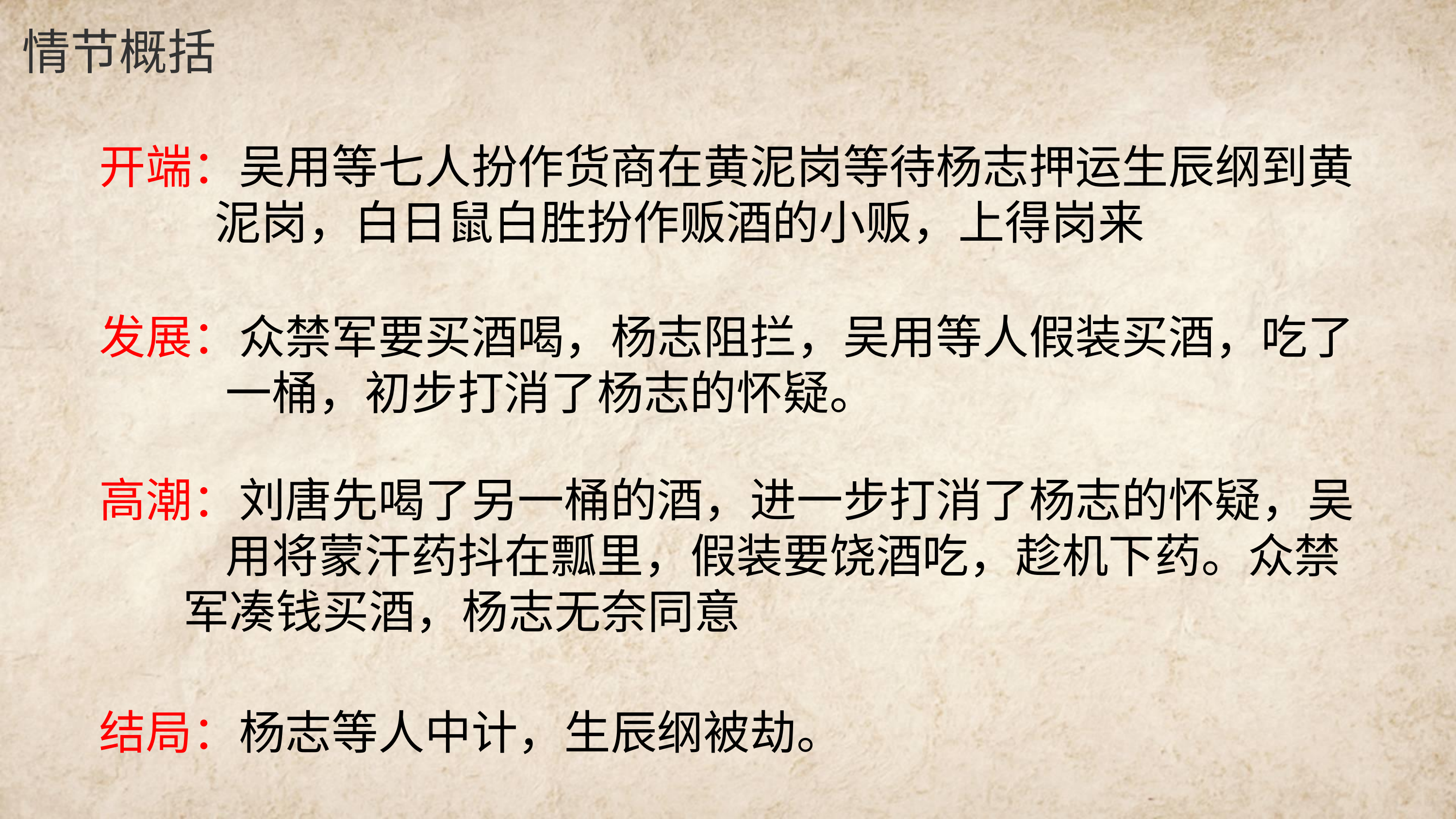

情节概括
开端：吴用等七人扮作货商在黄泥岗等待杨志押运生辰纲到黄
          泥岗，白日鼠白胜扮作贩酒的小贩，上得岗来
发展：众禁军要买酒喝，杨志阻拦，吴用等人假装买酒，吃了
           一桶，初步打消了杨志的怀疑。

高潮：刘唐先喝了另一桶的酒，进一步打消了杨志的怀疑，吴
           用将蒙汗药抖在瓢里，假装要饶酒吃，趁机下药。众禁           军凑钱买酒，杨志无奈同意

结局：杨志等人中计，生辰纲被劫。